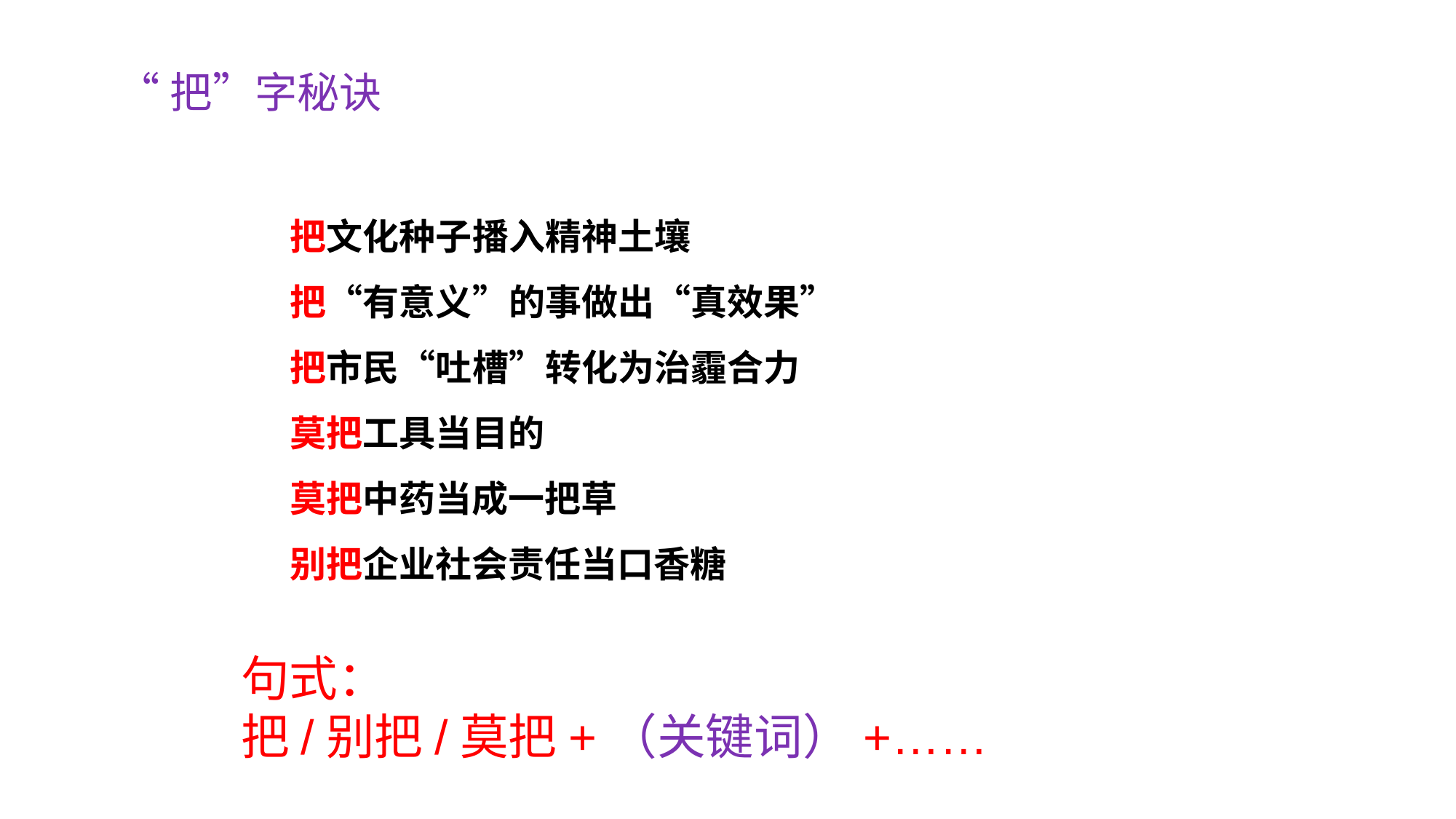

“把”字秘诀
把文化种子播入精神土壤
把“有意义”的事做出“真效果”
把市民“吐槽”转化为治霾合力
莫把工具当目的
莫把中药当成一把草
别把企业社会责任当口香糖
句式：
把/别把/莫把+（关键词）+……